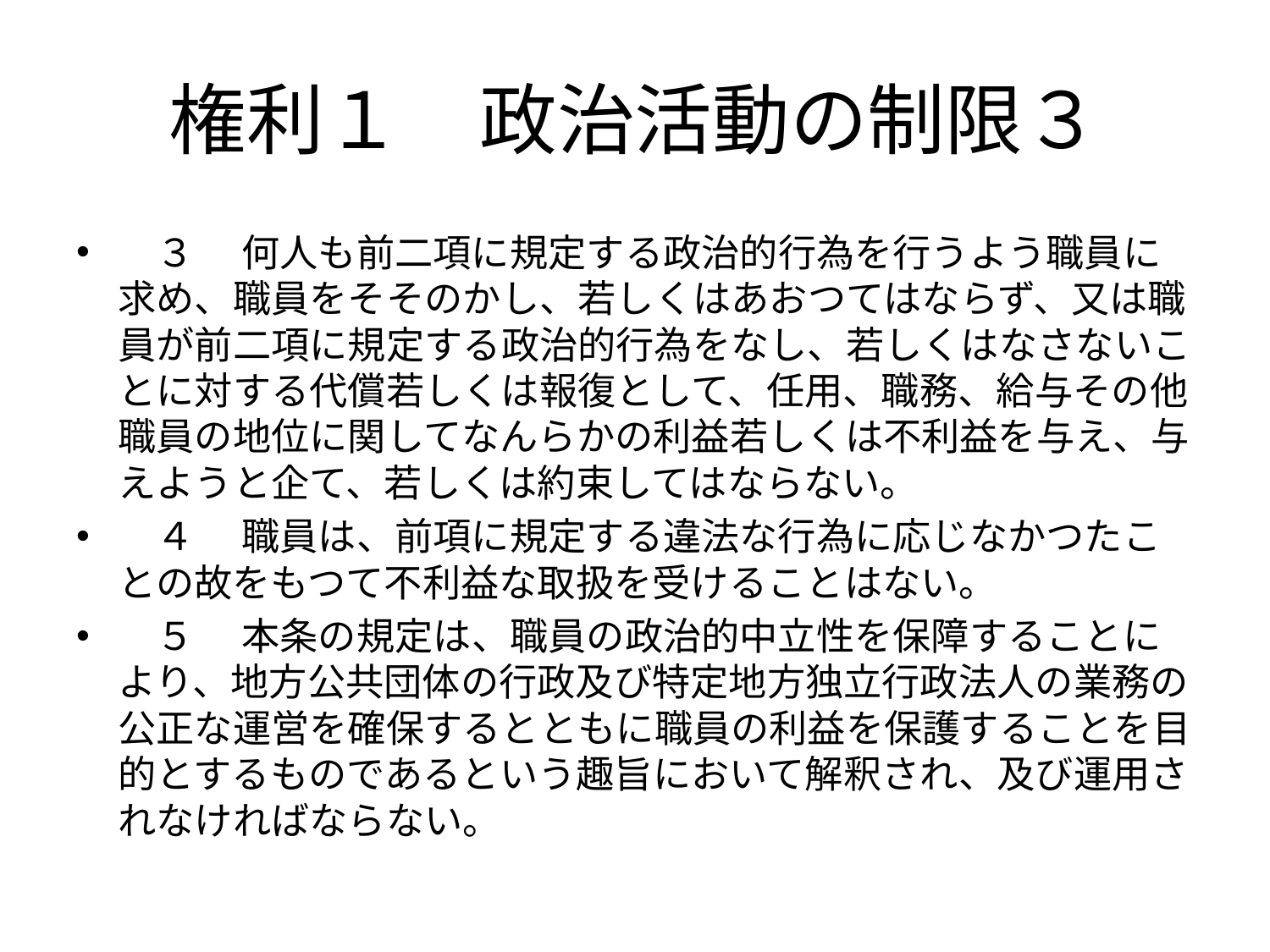

# 権利１　政治活動の制限３
　３ 　何人も前二項に規定する政治的行為を行うよう職員に求め、職員をそそのかし、若しくはあおつてはならず、又は職員が前二項に規定する政治的行為をなし、若しくはなさないことに対する代償若しくは報復として、任用、職務、給与その他職員の地位に関してなんらかの利益若しくは不利益を与え、与えようと企て、若しくは約束してはならない。
　４ 　職員は、前項に規定する違法な行為に応じなかつたことの故をもつて不利益な取扱を受けることはない。
　５ 　本条の規定は、職員の政治的中立性を保障することにより、地方公共団体の行政及び特定地方独立行政法人の業務の公正な運営を確保するとともに職員の利益を保護することを目的とするものであるという趣旨において解釈され、及び運用されなければならない。